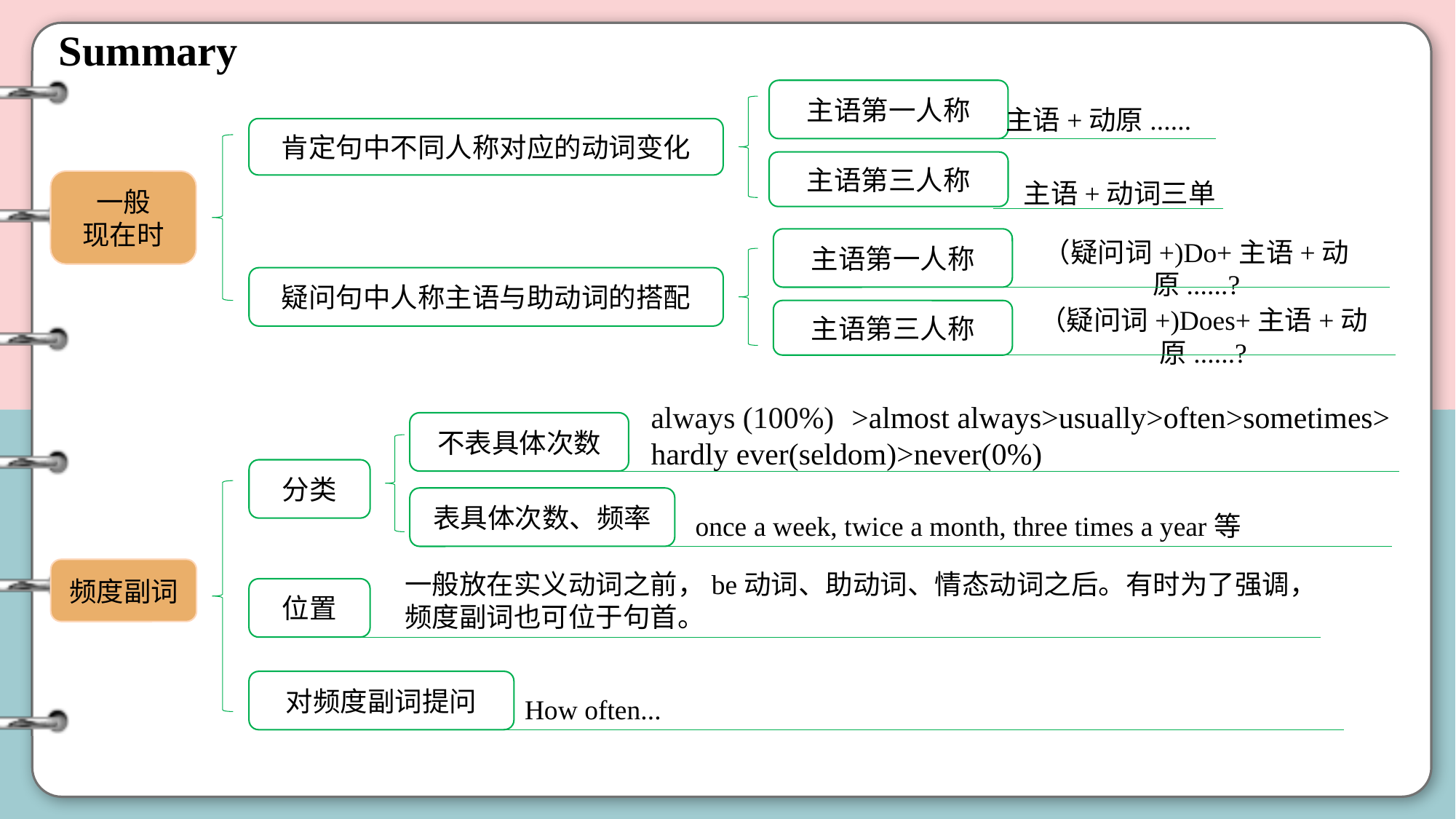

Summary
主语第一人称
主语+动原......

肯定句中不同人称对应的动词变化

主语第三人称
主语+动词三单
一般
现在时
主语第一人称
（疑问词+)Do+主语+动原......?

疑问句中人称主语与助动词的搭配
主语第三人称
（疑问词+)Does+主语+动原......?
always (100%)>>almost always>usually>often>sometimes>
hardly ever(seldom)>never(0%)
不表具体次数

分类

once a week, twice a month, three times a year等
表具体次数、频率
频度副词
一般放在实义动词之前，be动词、助动词、情态动词之后。有时为了强调，频度副词也可位于句首。
位置
How often...
对频度副词提问